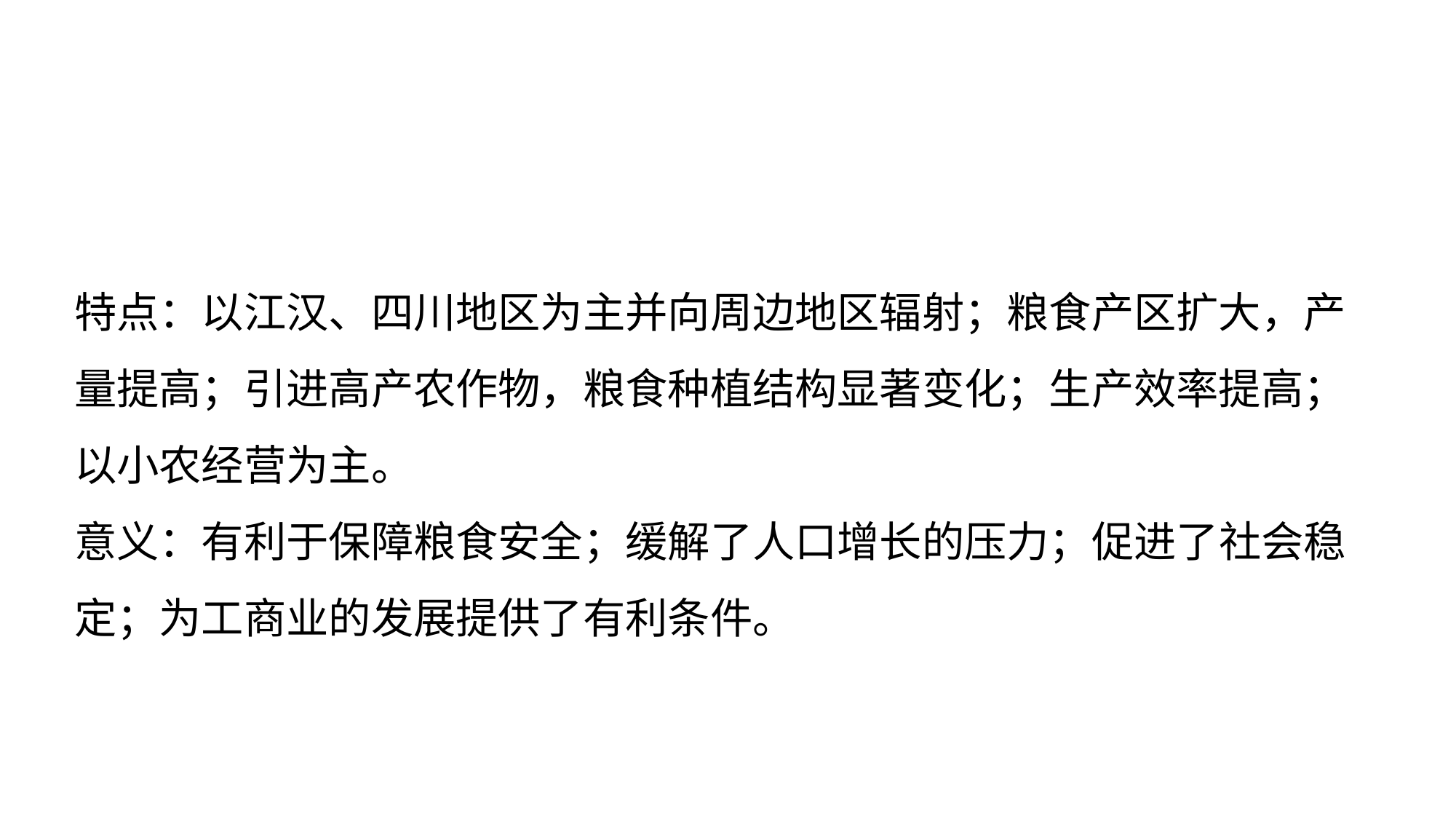

特点：以江汉、四川地区为主并向周边地区辐射；粮食产区扩大，产量提高；引进高产农作物，粮食种植结构显著变化；生产效率提高；以小农经营为主。
意义：有利于保障粮食安全；缓解了人口增长的压力；促进了社会稳定；为工商业的发展提供了有利条件。